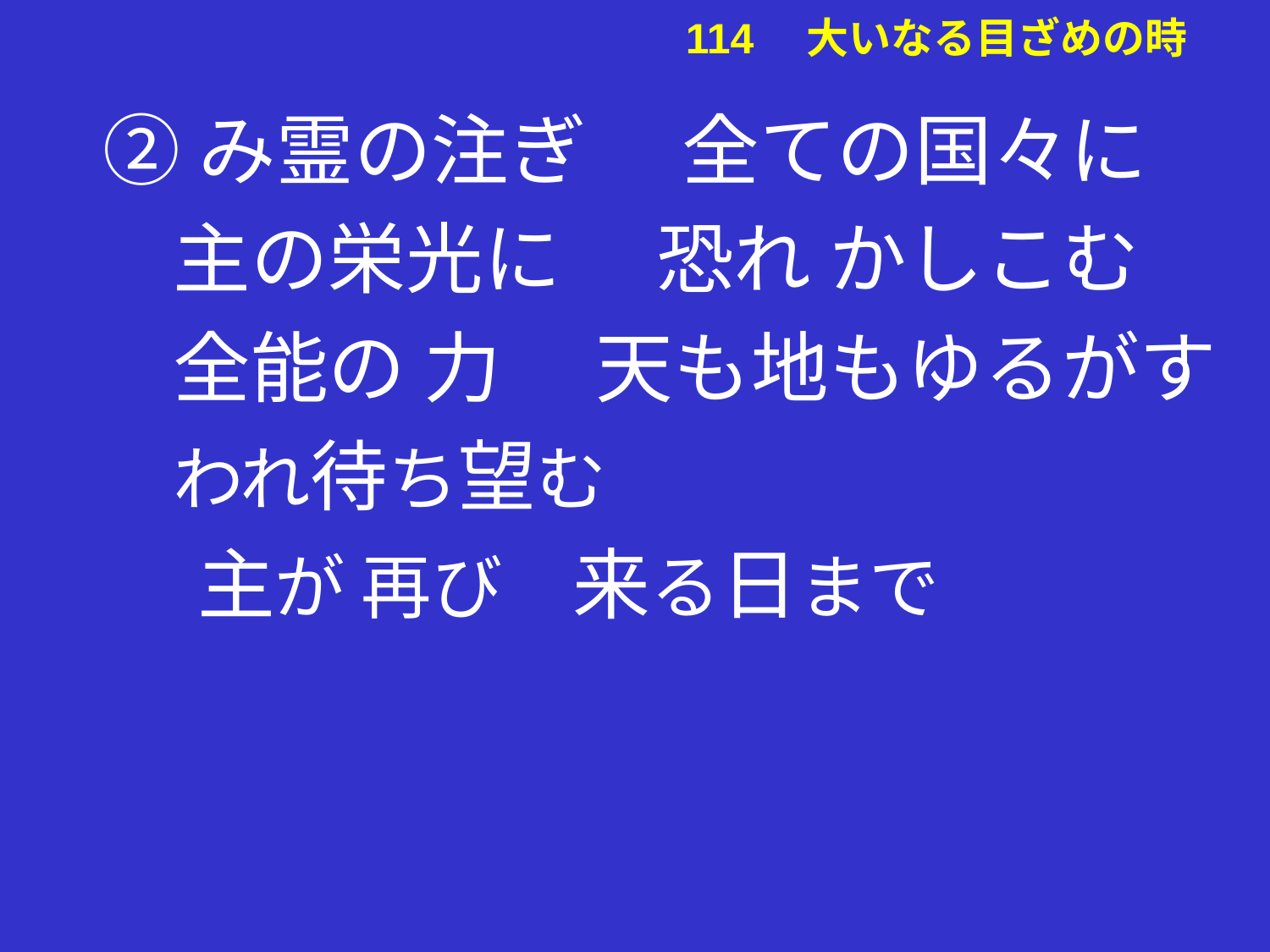

# ②み霊の注ぎ 　全ての国々に
   主の栄光に 　恐れ かしこむ
   全能の 力　 天も地もゆるがす
   われ待ち望む
　 主が 再び　来る日まで

114　大いなる目ざめの時